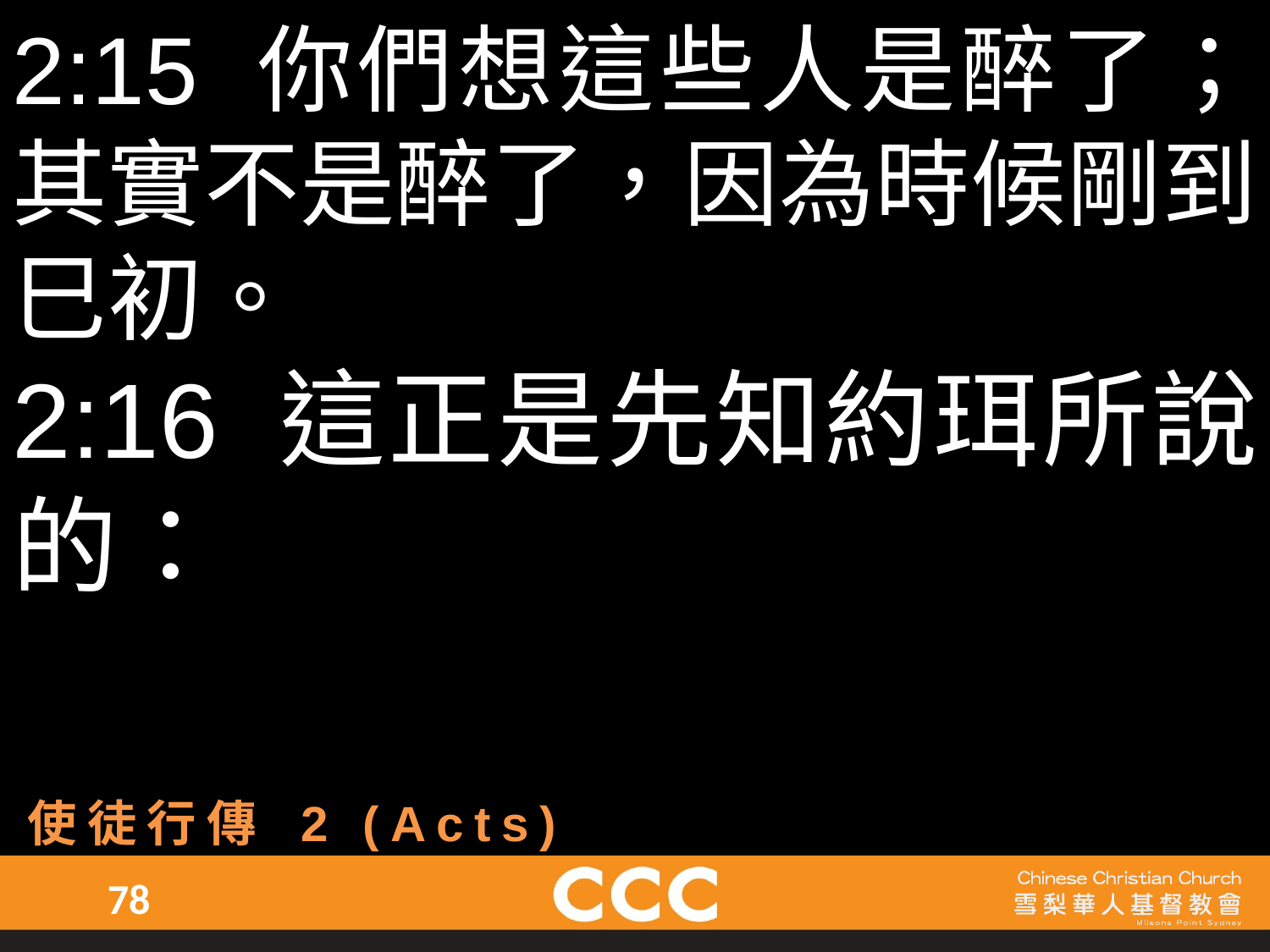

2:15 你們想這些人是醉了；其實不是醉了，因為時候剛到巳初。
2:16 這正是先知約珥所說的：

使徒行傳 2 (Acts)
78